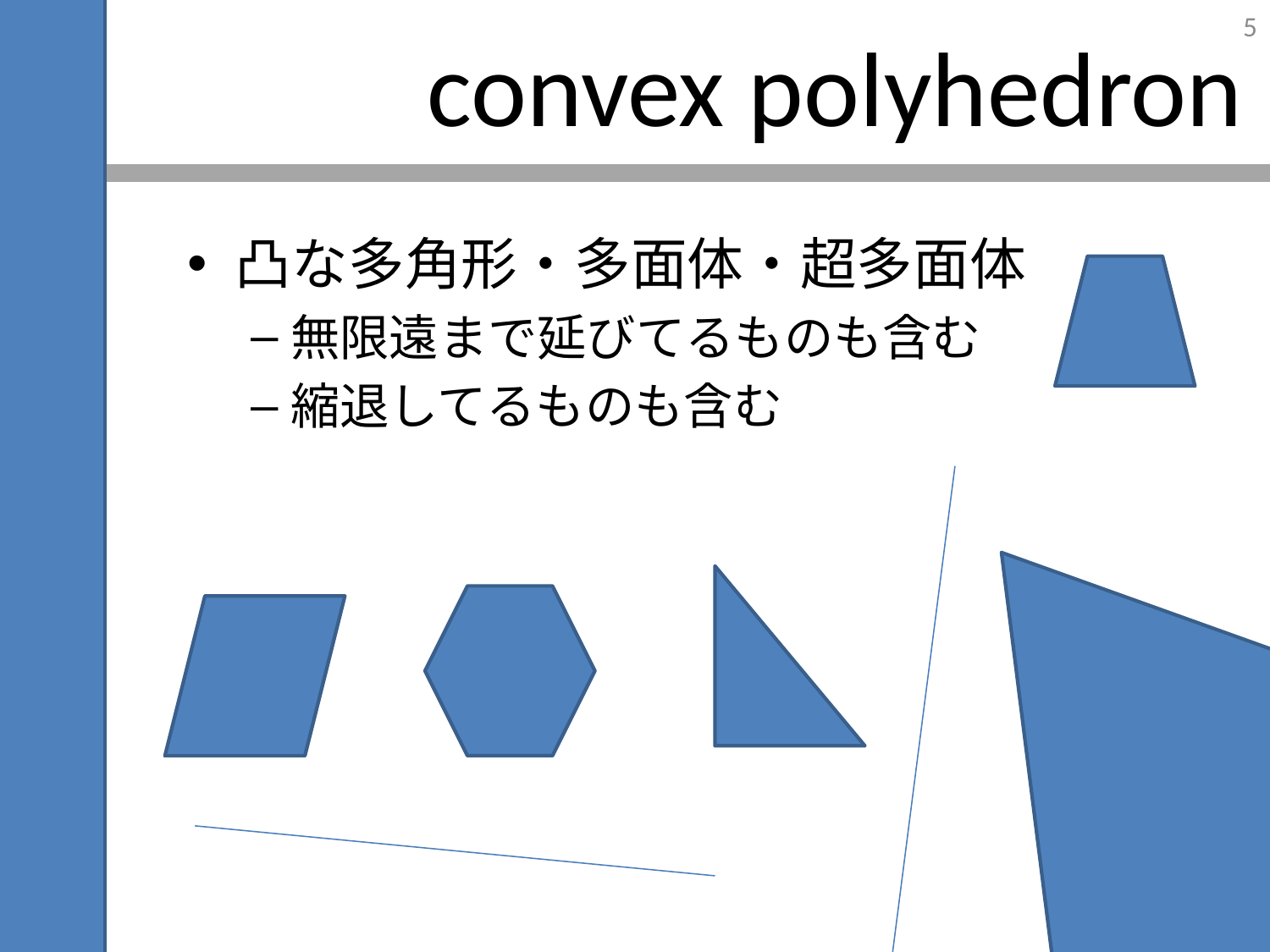

# convex polyhedron
凸な多角形・多面体・超多面体
無限遠まで延びてるものも含む
縮退してるものも含む